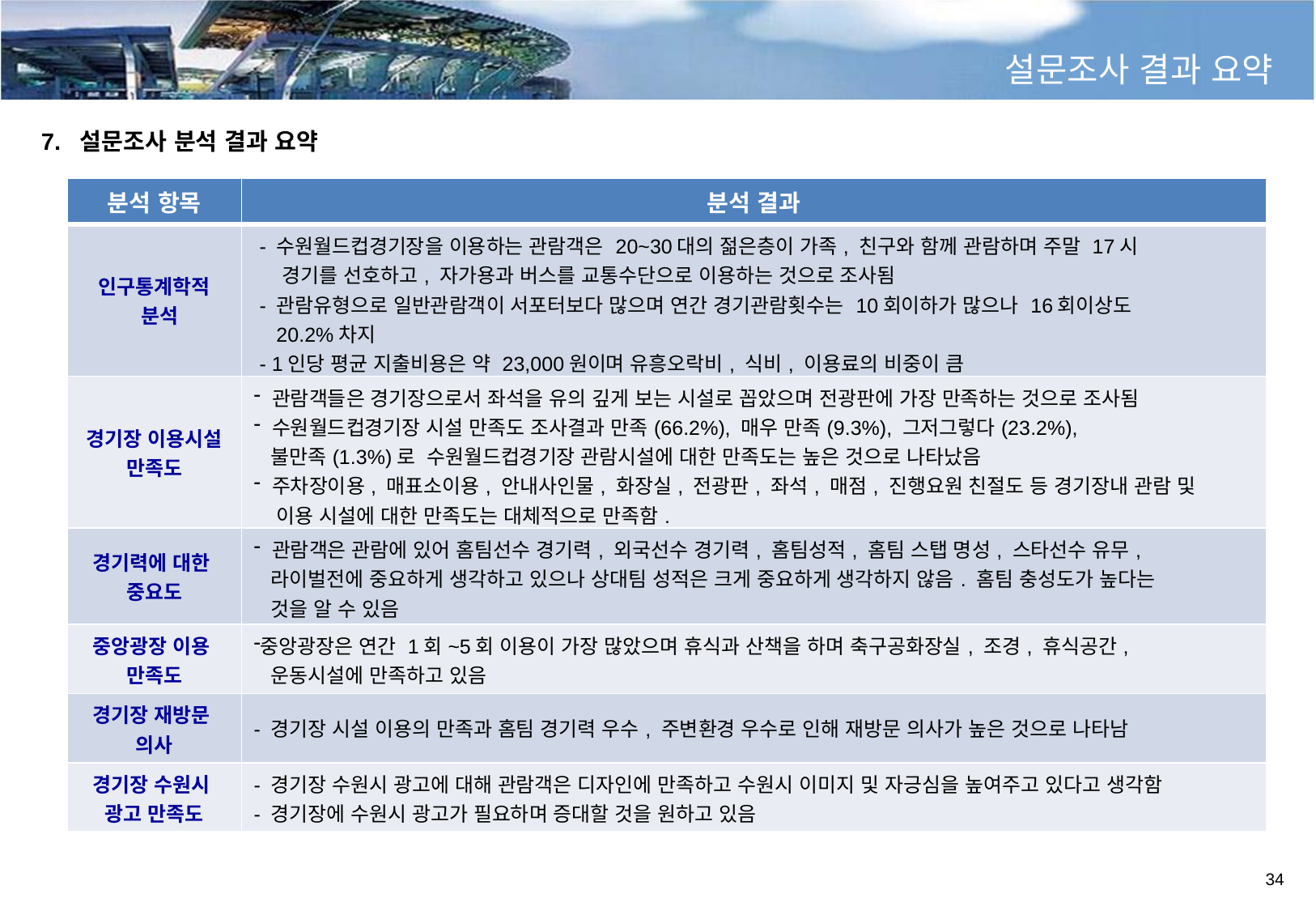

설문조사 결과 요약
7.  설문조사 분석 결과 요약
| 분석 항목 | 분석 결과 |
| --- | --- |
| 인구통계학적 분석 | - 수원월드컵경기장을 이용하는 관람객은 20~30대의 젊은층이 가족, 친구와 함께 관람하며 주말 17시 경기를 선호하고, 자가용과 버스를 교통수단으로 이용하는 것으로 조사됨 - 관람유형으로 일반관람객이 서포터보다 많으며 연간 경기관람횟수는 10회이하가 많으나 16회이상도 20.2%차지 - 1인당 평균 지출비용은 약 23,000원이며 유흥오락비, 식비, 이용료의 비중이 큼 |
| 경기장 이용시설 만족도 | 관람객들은 경기장으로서 좌석을 유의 깊게 보는 시설로 꼽았으며 전광판에 가장 만족하는 것으로 조사됨 수원월드컵경기장 시설 만족도 조사결과 만족(66.2%), 매우 만족(9.3%), 그저그렇다(23.2%), 불만족(1.3%)로 수원월드컵경기장 관람시설에 대한 만족도는 높은 것으로 나타났음 주차장이용, 매표소이용, 안내사인물, 화장실, 전광판, 좌석, 매점, 진행요원 친절도 등 경기장내 관람 및 이용 시설에 대한 만족도는 대체적으로 만족함. |
| 경기력에 대한 중요도 | 관람객은 관람에 있어 홈팀선수 경기력, 외국선수 경기력, 홈팀성적, 홈팀 스탭 명성, 스타선수 유무, 라이벌전에 중요하게 생각하고 있으나 상대팀 성적은 크게 중요하게 생각하지 않음. 홈팀 충성도가 높다는 것을 알 수 있음 |
| 중앙광장 이용 만족도 | 중앙광장은 연간 1회~5회 이용이 가장 많았으며 휴식과 산책을 하며 축구공화장실, 조경, 휴식공간, 운동시설에 만족하고 있음 |
| 경기장 재방문 의사 | - 경기장 시설 이용의 만족과 홈팀 경기력 우수, 주변환경 우수로 인해 재방문 의사가 높은 것으로 나타남 |
| 경기장 수원시 광고 만족도 | - 경기장 수원시 광고에 대해 관람객은 디자인에 만족하고 수원시 이미지 및 자긍심을 높여주고 있다고 생각함 - 경기장에 수원시 광고가 필요하며 증대할 것을 원하고 있음 |
34